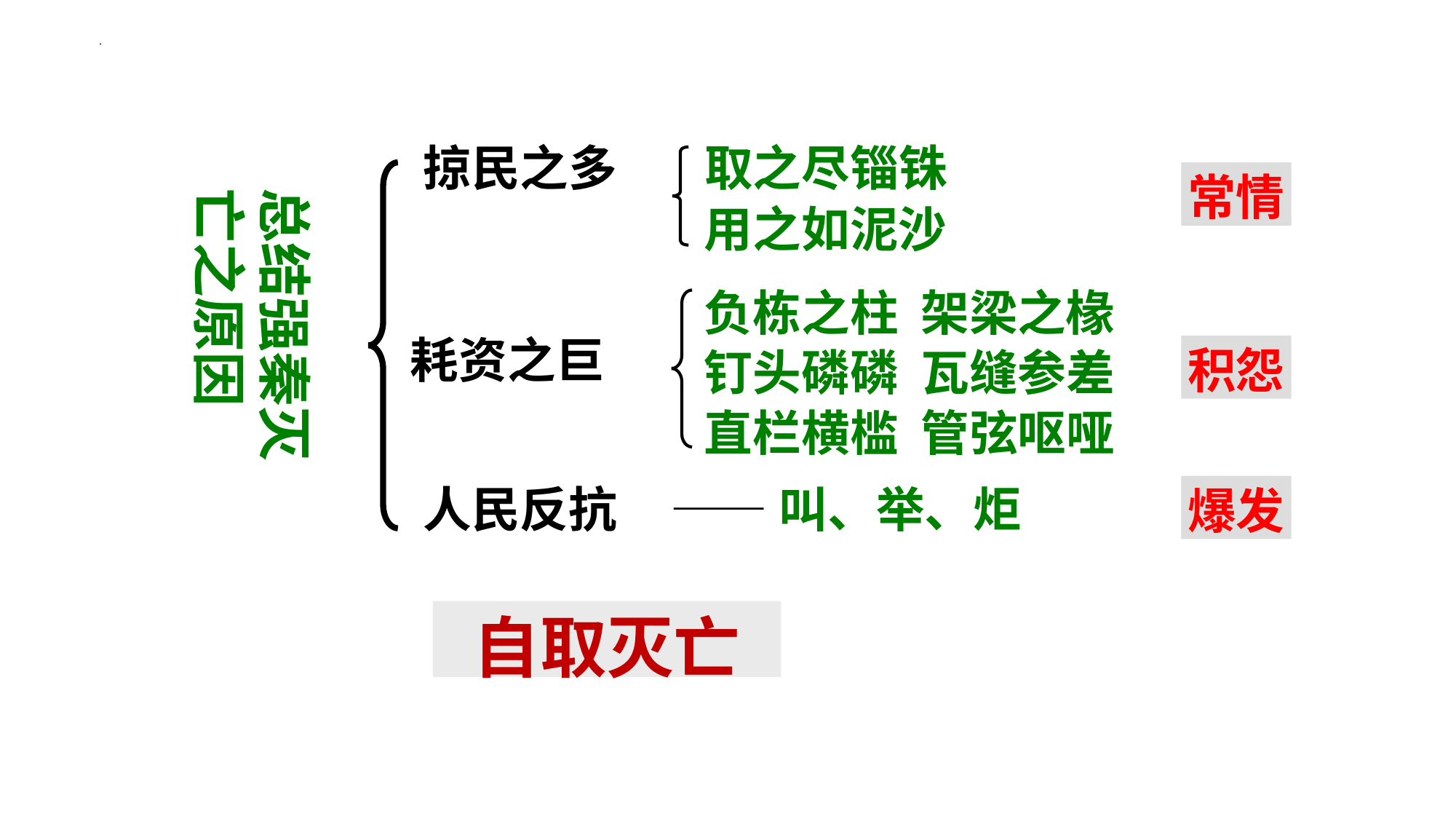

掠民之多
取之尽锱铢

常情
总结强秦灭亡之原因
用之如泥沙
负栋之柱  架梁之椽

耗资之巨
积怨
钉头磷磷  瓦缝参差
直栏横槛  管弦呕哑
人民反抗
——叫、举、炬
爆发
自取灭亡